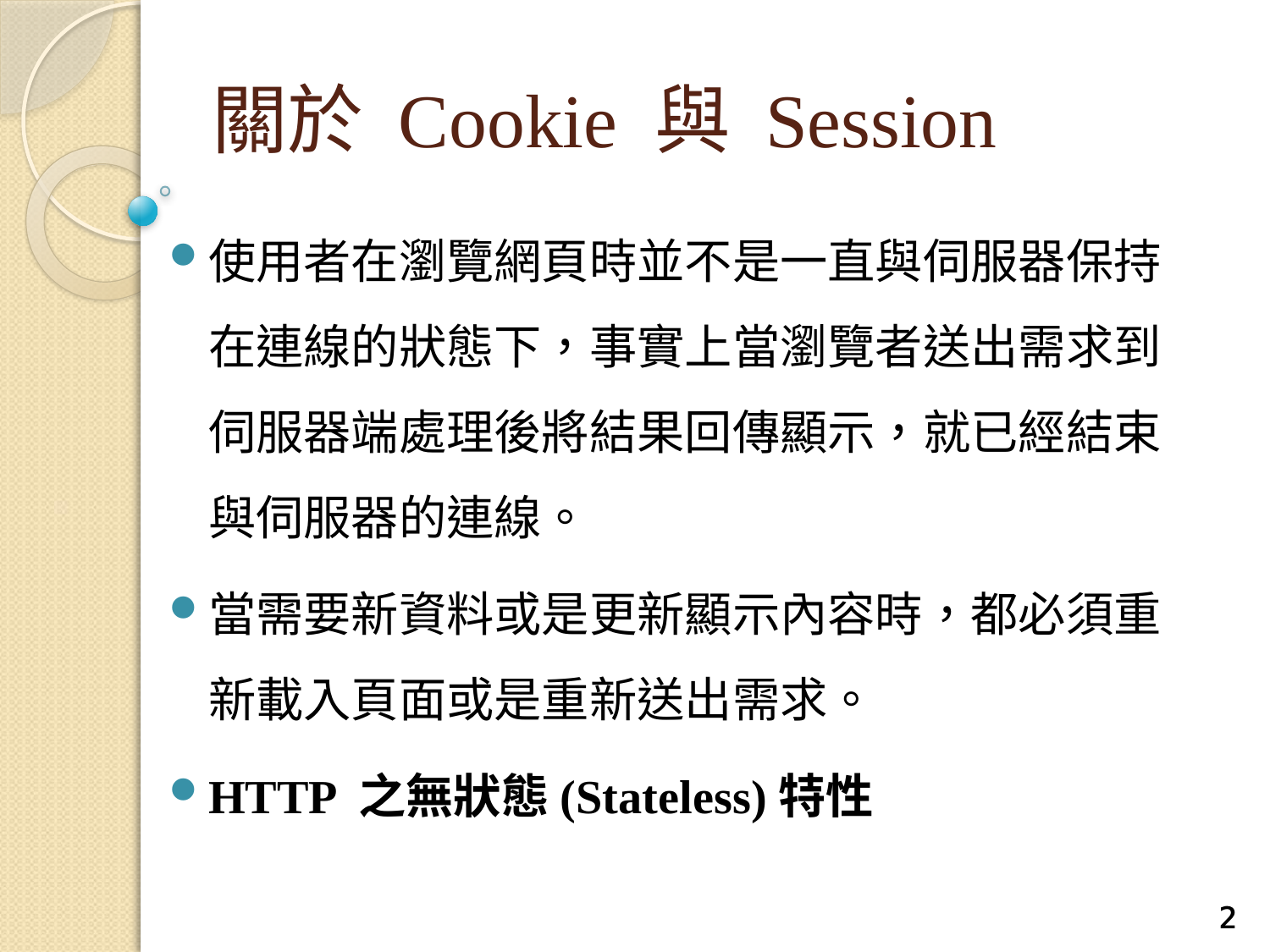

關於 Cookie 與 Session
使用者在瀏覽網頁時並不是一直與伺服器保持在連線的狀態下，事實上當瀏覽者送出需求到伺服器端處理後將結果回傳顯示，就已經結束與伺服器的連線。
當需要新資料或是更新顯示內容時，都必須重新載入頁面或是重新送出需求。
HTTP 之無狀態(Stateless)特性

2